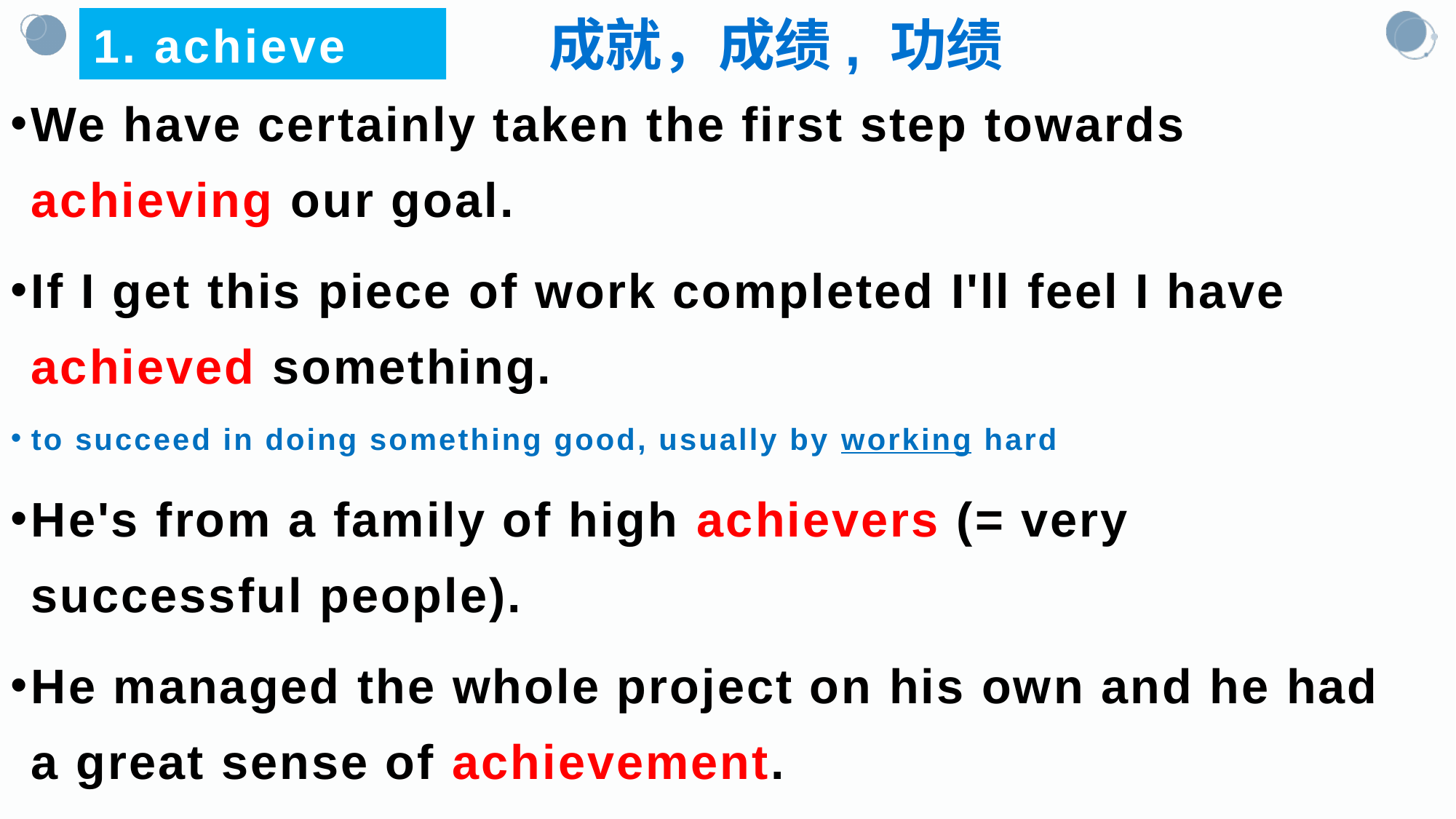

成就，成绩, 功绩
1. achieve
We have certainly taken the first step towards achieving our goal.
If I get this piece of work completed I'll feel I have achieved something.
to succeed in doing something good, usually by working hard
He's from a family of high achievers (= very successful people).
He managed the whole project on his own and he had a great sense of achievement.